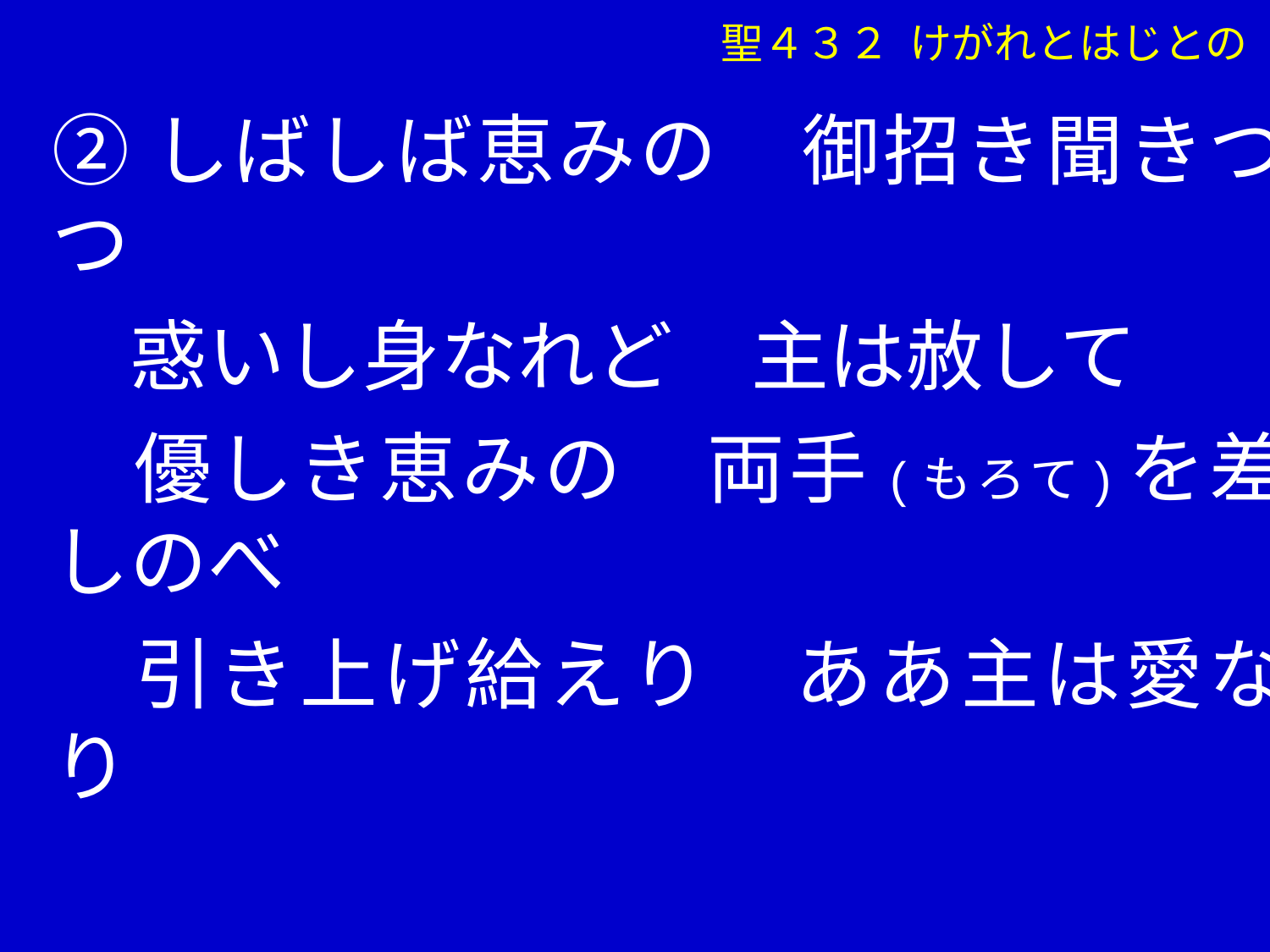

②しばしば恵みの　御招き聞きつつ
　惑いし身なれど　主は赦して
　優しき恵みの　両手(もろて)を差しのべ
　引き上げ給えり　ああ主は愛なり

聖４３２  けがれとはじとの